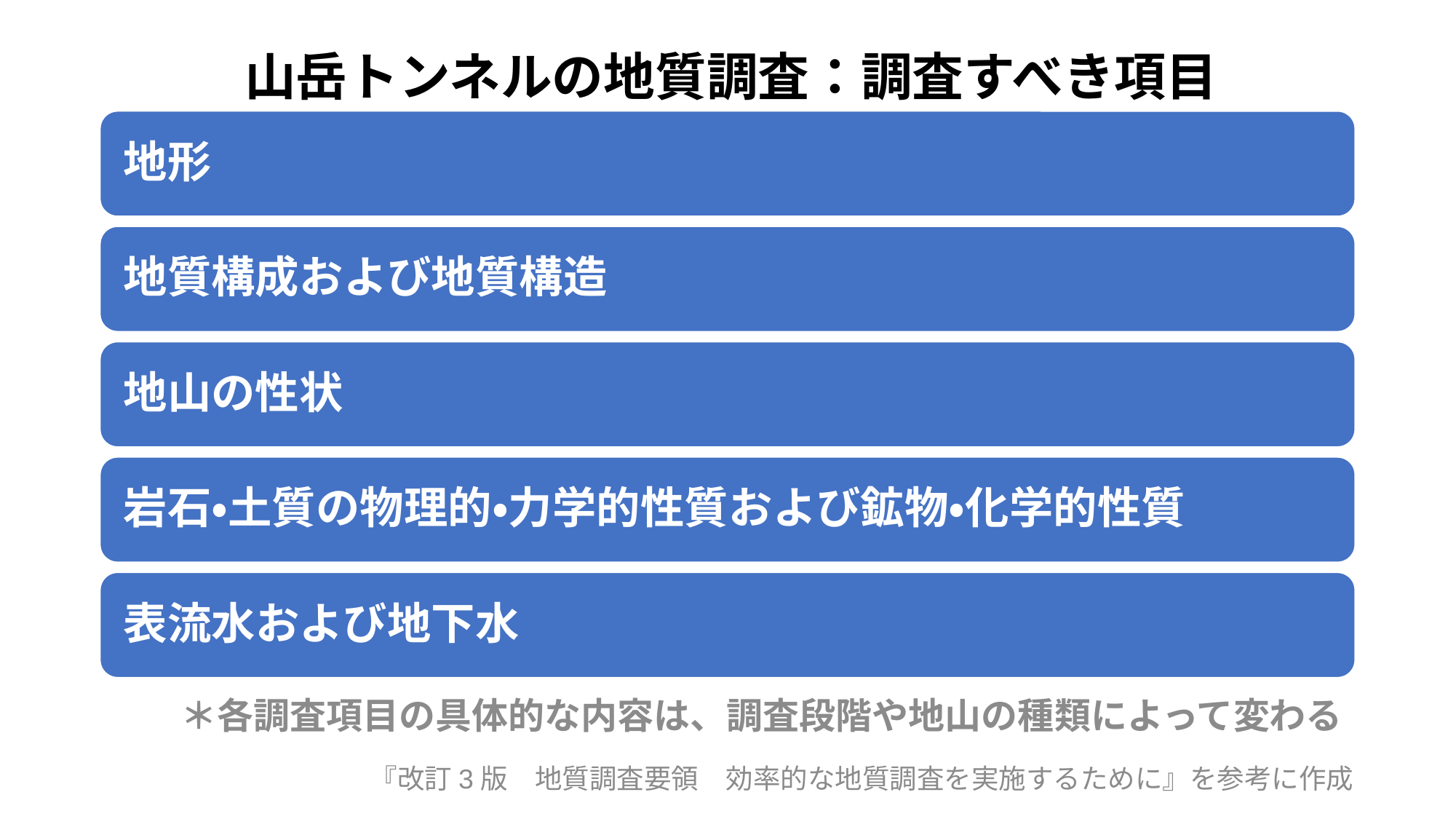

# 山岳トンネルの地質調査：調査すべき項目
地形
地質構成および地質構造
地山の性状
岩石・土質の物理的・力学的性質および鉱物・化学的性質
表流水および地下水
＊各調査項目の具体的な内容は、調査段階や地山の種類によって変わる
『改訂3版　地質調査要領　効率的な地質調査を実施するために』を参考に作成